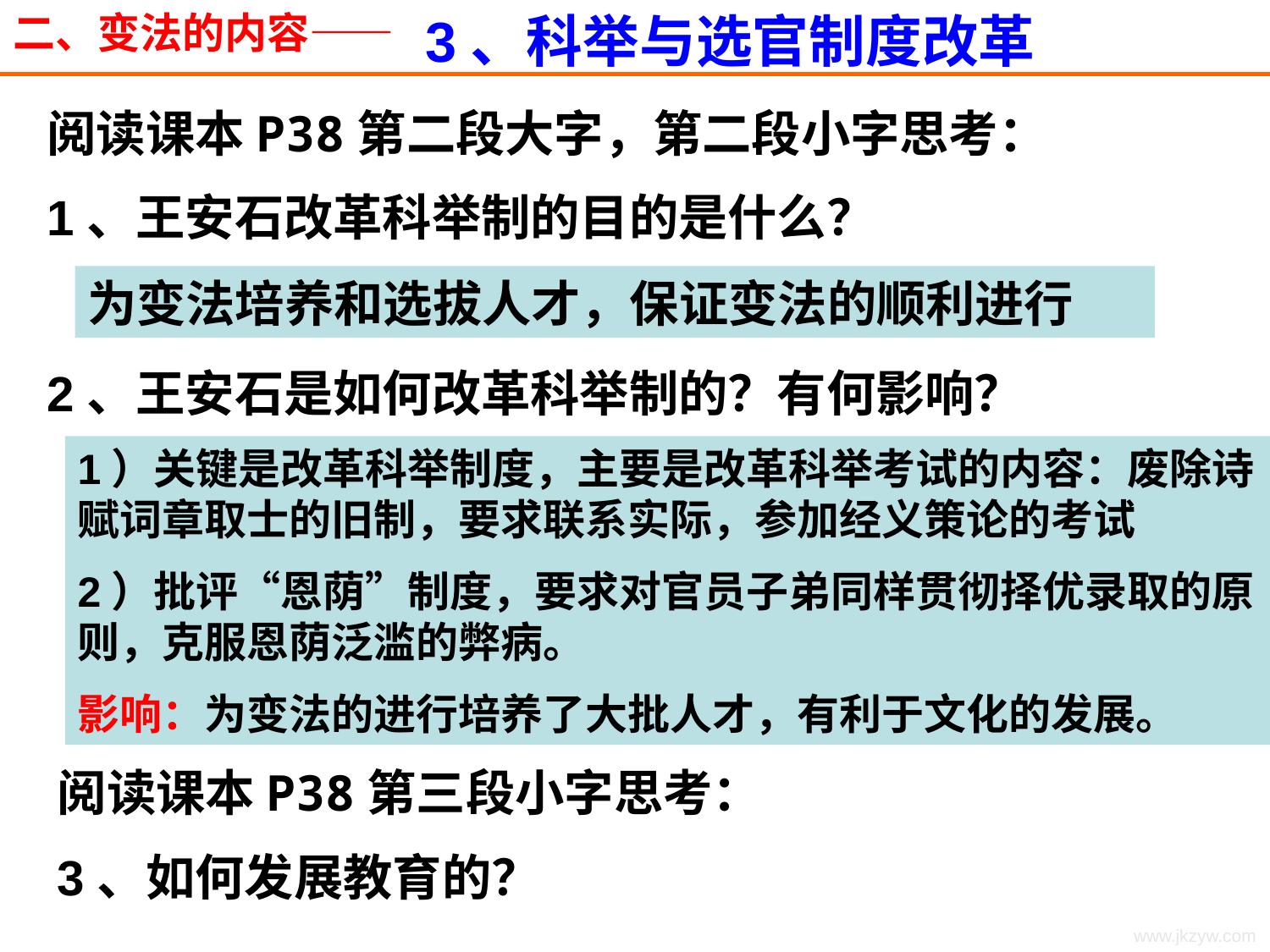

二、变法的内容——
3、科举与选官制度改革

阅读课本P38第二段大字，第二段小字思考：
1、王安石改革科举制的目的是什么？
为变法培养和选拔人才，保证变法的顺利进行
2、王安石是如何改革科举制的？有何影响？
1）关键是改革科举制度，主要是改革科举考试的内容：废除诗赋词章取士的旧制，要求联系实际，参加经义策论的考试
2）批评“恩荫”制度，要求对官员子弟同样贯彻择优录取的原则，克服恩荫泛滥的弊病。
影响：为变法的进行培养了大批人才，有利于文化的发展。
阅读课本P38第三段小字思考：
3、如何发展教育的？
www.jkzyw.com